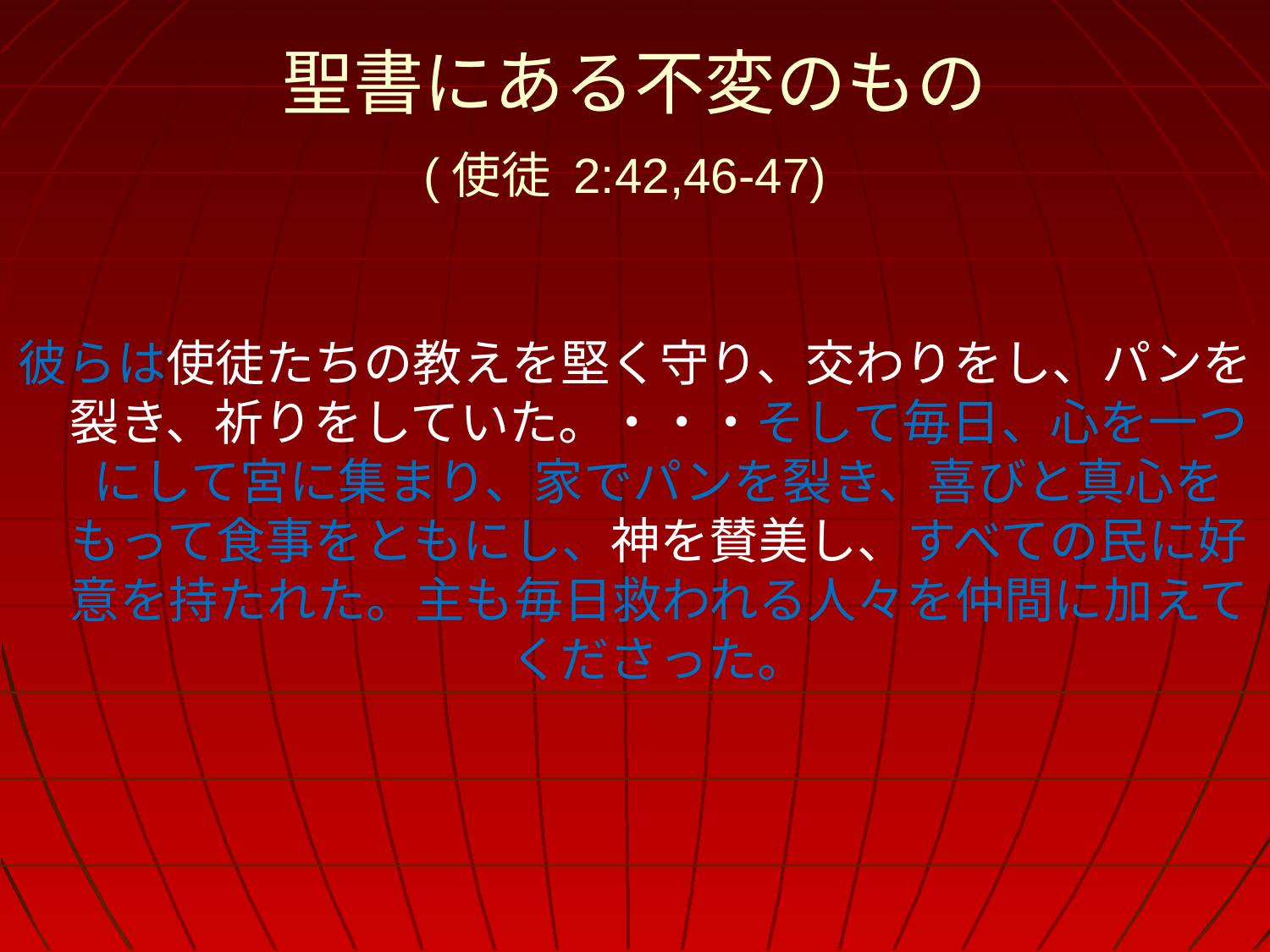

聖書にある不変のもの
(使徒 2:42,46-47)

彼らは使徒たちの教えを堅く守り、交わりをし、パンを裂き、祈りをしていた。・・・そして毎日、心を一つにして宮に集まり、家でパンを裂き、喜びと真心をもって食事をともにし、神を賛美し、すべての民に好意を持たれた。主も毎日救われる人々を仲間に加えてくださった。